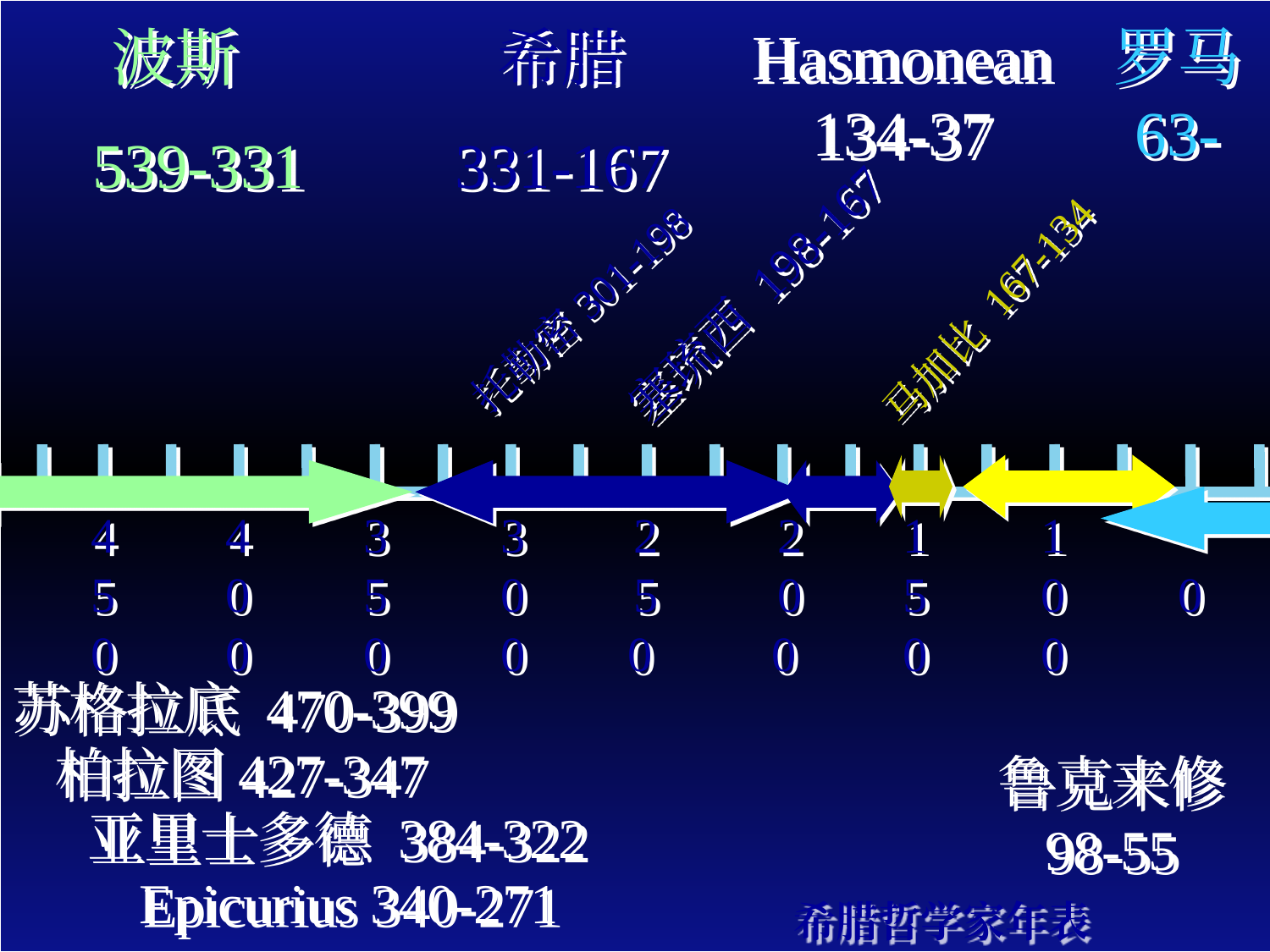

波斯
   539-331
希腊
331-167
Hasmonean 134-37
罗马 63-
塞琉西 198-167
托勒密301-198
马加比 167-134

450
400
350
300
2 5 0
2 0 0
150
100
 0
苏格拉底 470-399
柏拉图427-347
鲁克来修 98-55
亚里士多德 384-322
Epicurius 340-271
希腊哲学家年表